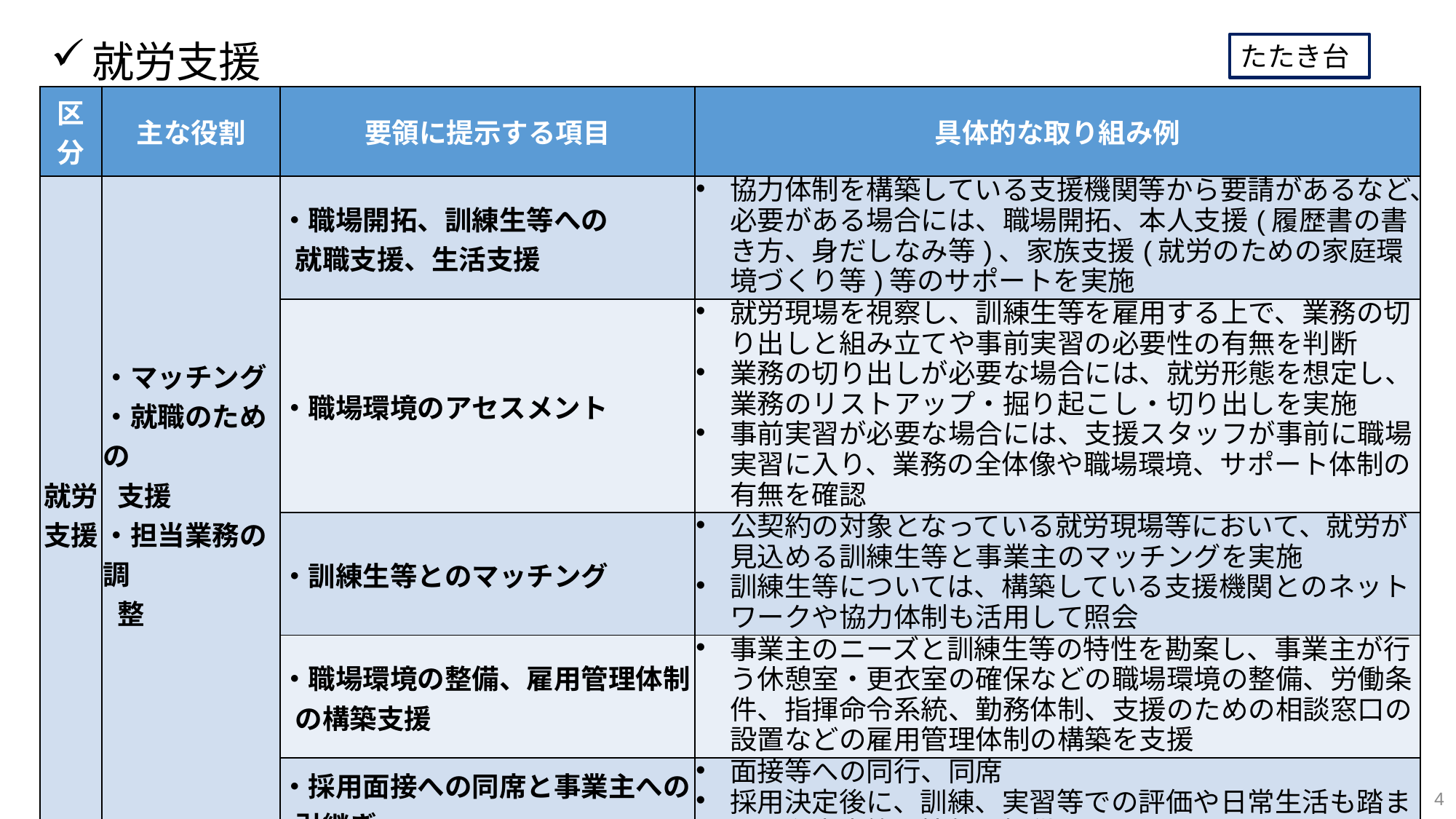

就労支援
たたき台
| 区分 | 主な役割 | 要領に提示する項目 | 具体的な取り組み例 |
| --- | --- | --- | --- |
| 就労支援 | ・マッチング ・就職のための 支援 ・担当業務の調 整 | ・職場開拓、訓練生等への 就職支援、生活支援 | 協力体制を構築している支援機関等から要請があるなど、必要がある場合には、職場開拓、本人支援(履歴書の書き方、身だしなみ等)、家族支援(就労のための家庭環境づくり等)等のサポートを実施 |
|  |  | ・職場環境のアセスメント | 就労現場を視察し、訓練生等を雇用する上で、業務の切り出しと組み立てや事前実習の必要性の有無を判断 業務の切り出しが必要な場合には、就労形態を想定し、業務のリストアップ・掘り起こし・切り出しを実施 事前実習が必要な場合には、支援スタッフが事前に職場実習に入り、業務の全体像や職場環境、サポート体制の有無を確認 |
|  |  | ・訓練生等とのマッチング | 公契約の対象となっている就労現場等において、就労が見込める訓練生等と事業主のマッチングを実施 訓練生等については、構築している支援機関とのネットワークや協力体制も活用して照会 |
|  |  | ・職場環境の整備、雇用管理体制 の構築支援 | 事業主のニーズと訓練生等の特性を勘案し、事業主が行う休憩室・更衣室の確保などの職場環境の整備、労働条件、指揮命令系統、勤務体制、支援のための相談窓口の設置などの雇用管理体制の構築を支援 |
|  |  | ・採用面接への同席と事業主への 引継ぎ | 面接等への同行、同席 採用決定後に、訓練、実習等での評価や日常生活も踏まえた留意点等の情報を提供 |
4